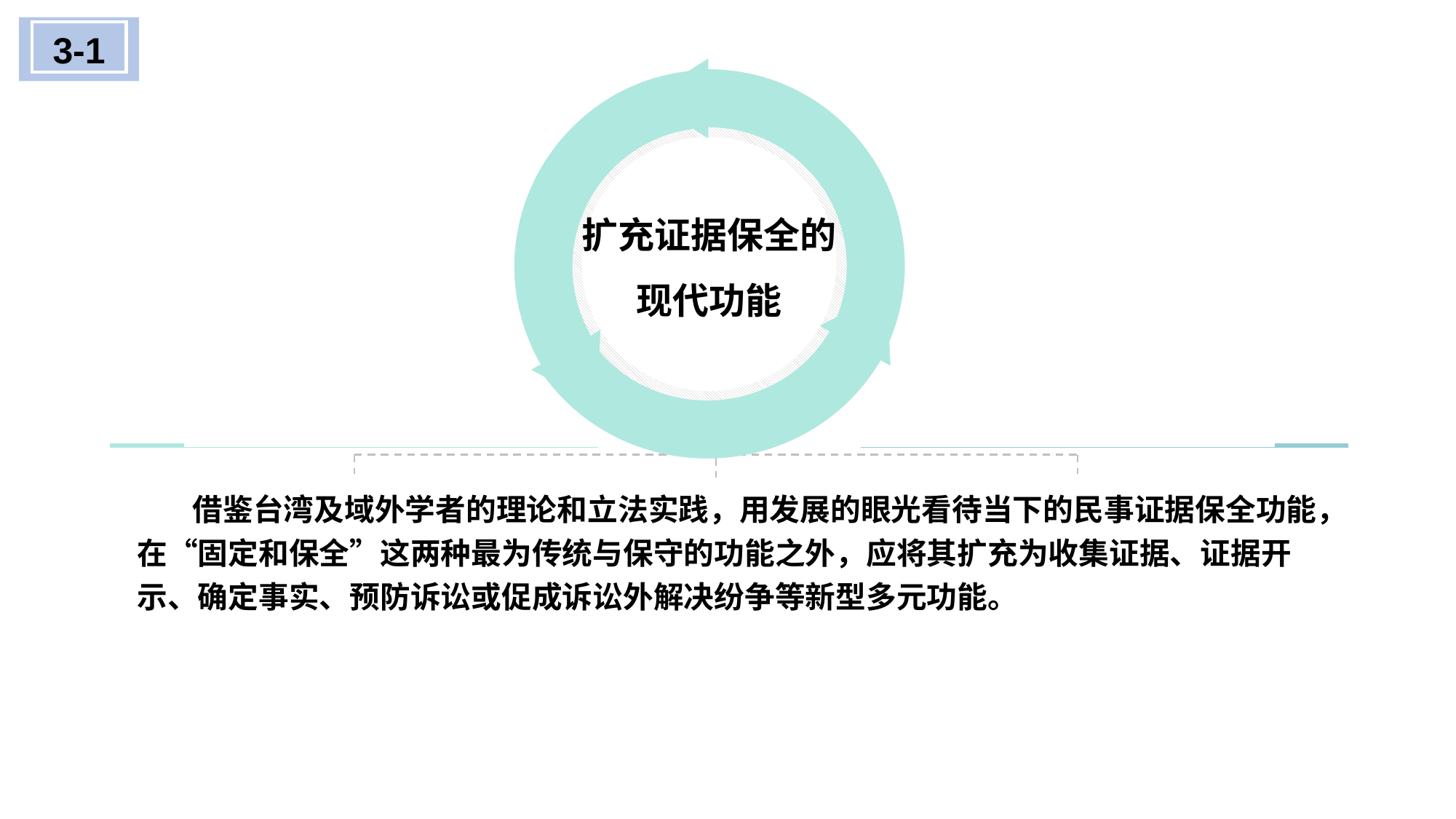

3-1

扩充证据保全的现代功能

       借鉴台湾及域外学者的理论和立法实践，用发展的眼光看待当下的民事证据保全功能，在“固定和保全”这两种最为传统与保守的功能之外，应将其扩充为收集证据、证据开示、确定事实、预防诉讼或促成诉讼外解决纷争等新型多元功能。